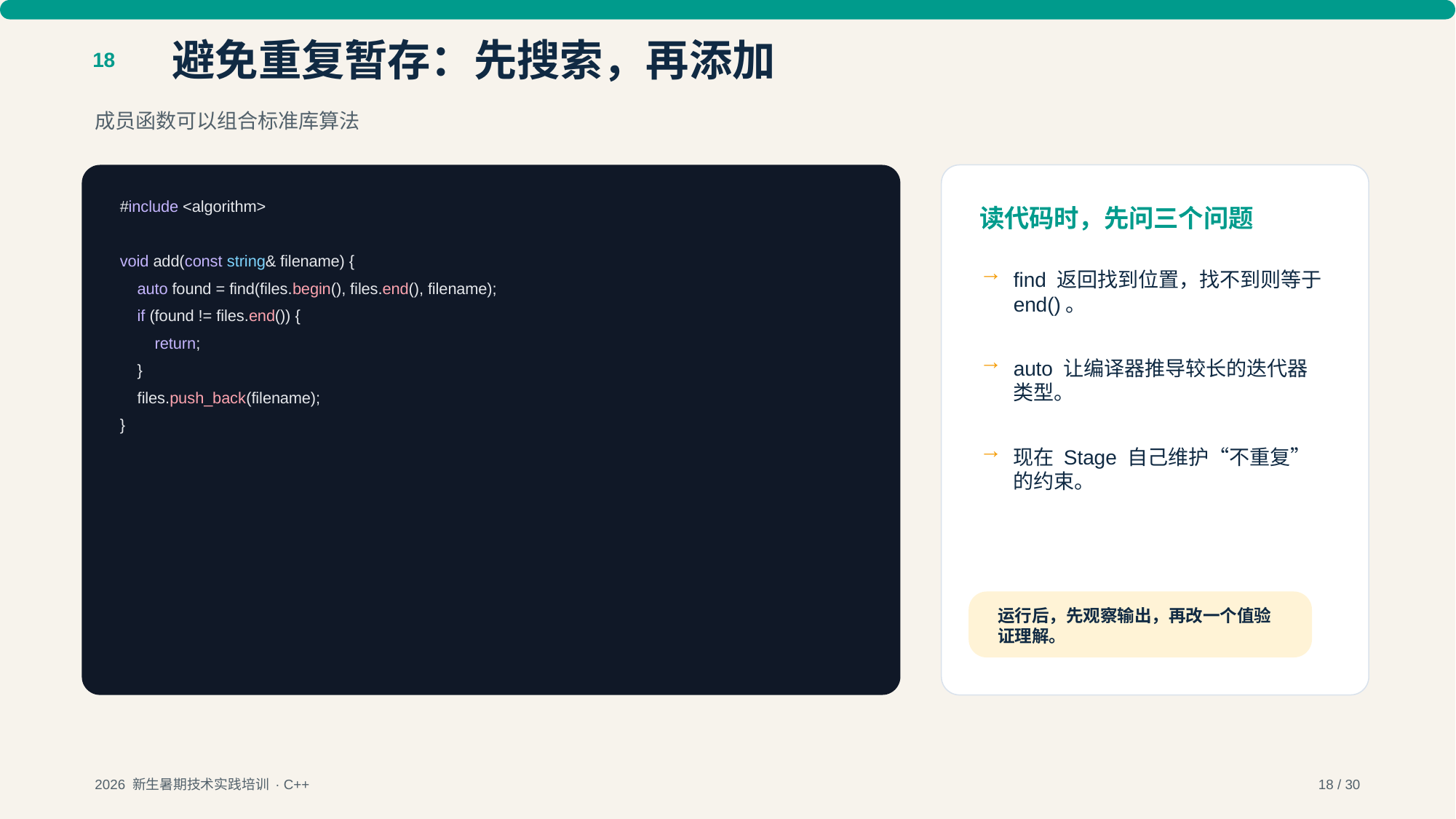

避免重复暂存：先搜索，再添加
18
成员函数可以组合标准库算法

#include <algorithm>
读代码时，先问三个问题

void add(const string& filename) {
→
find 返回找到位置，找不到则等于 end()。
    auto found = find(files.begin(), files.end(), filename);
    if (found != files.end()) {
        return;
→
auto 让编译器推导较长的迭代器类型。
    }
    files.push_back(filename);
}
→
现在 Stage 自己维护“不重复”的约束。

运行后，先观察输出，再改一个值验证理解。
2026 新生暑期技术实践培训 · C++
18 / 30